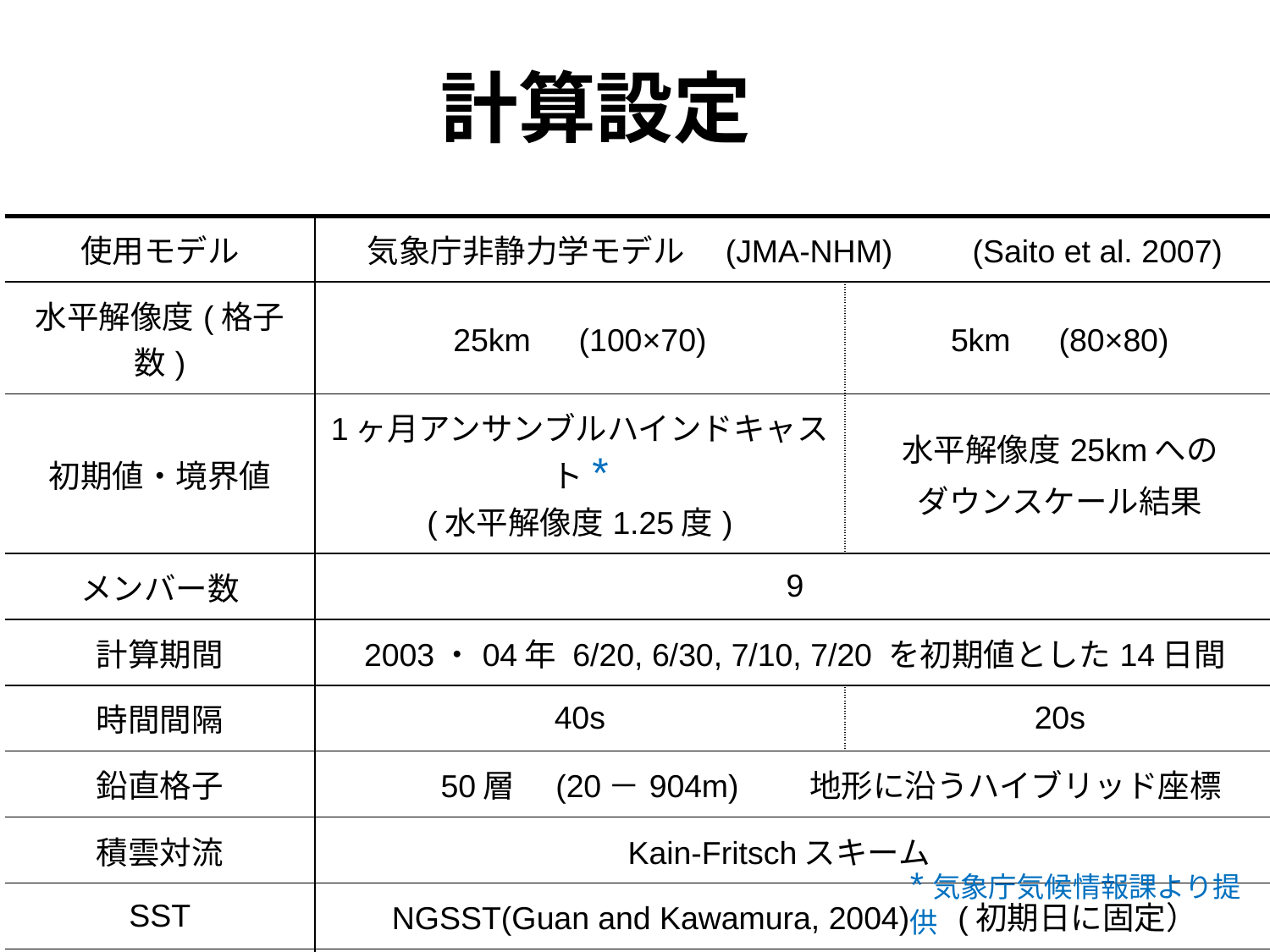

計算設定
| 使用モデル | 気象庁非静力学モデル　(JMA-NHM)　　(Saito et al. 2007) |  |
| --- | --- | --- |
| 水平解像度(格子数) | 25km　(100×70) | 5km　(80×80) |
| 初期値・境界値 | 1ヶ月アンサンブルハインドキャスト\* (水平解像度1.25度) | 水平解像度25kmへの ダウンスケール結果 |
| メンバー数 | 9 |  |
| 計算期間 | 2003・04年 6/20, 6/30, 7/10, 7/20 を初期値とした14日間 |  |
| 時間間隔 | 40s | 20s |
| 鉛直格子 | 50層　(20－904m)　　地形に沿うハイブリッド座標 |  |
| 積雲対流 | Kain-Fritschスキーム |  |
| SST | NGSST(Guan and Kawamura, 2004)　(初期日に固定） |  |
| 乱流クロージャー | Improved Mellor-Yamada Level3　(Nakanishi and Niino, 2004,2006) |  |
*気象庁気候情報課より提供